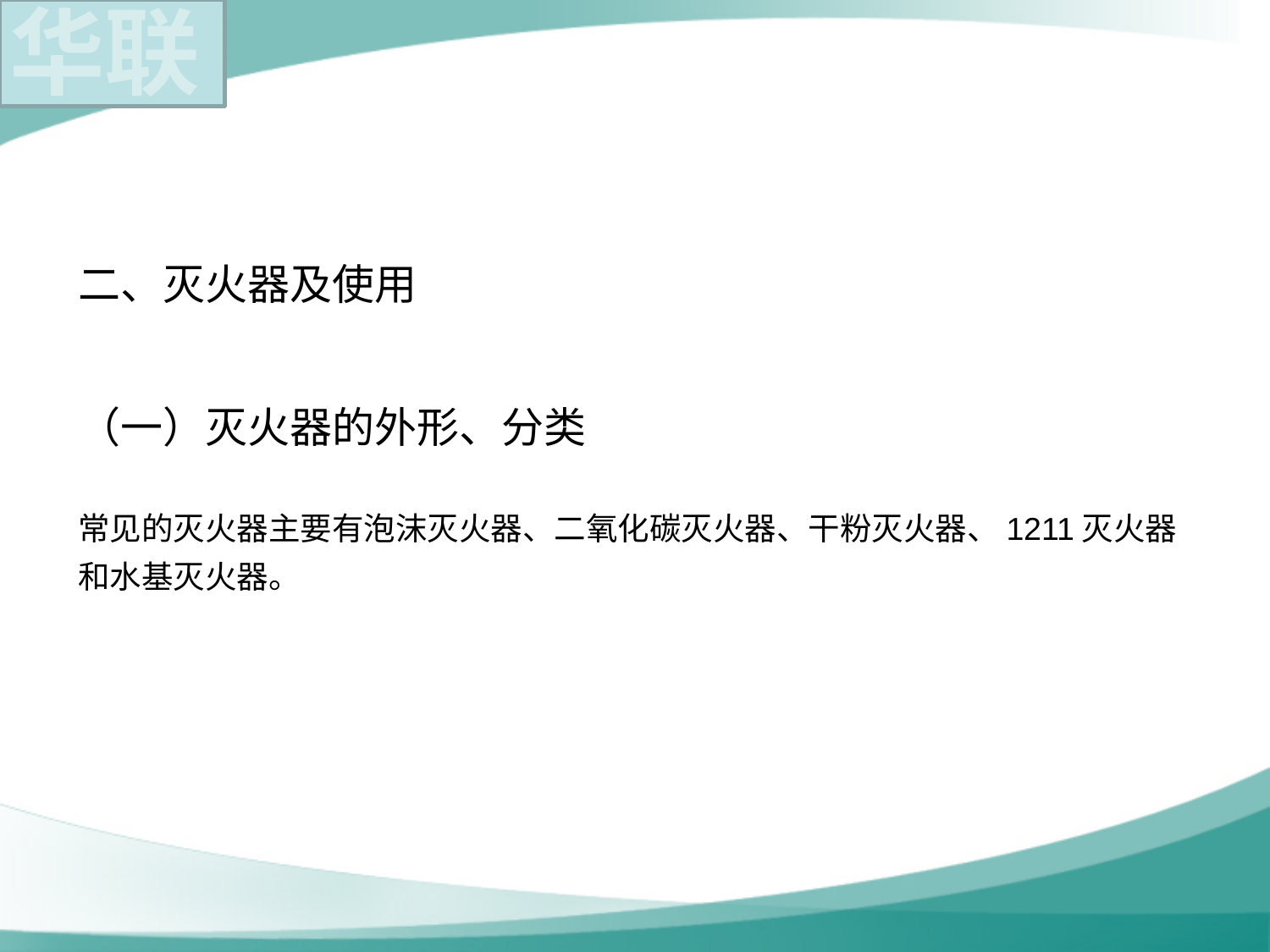

二、灭火器及使用
（一）灭火器的外形、分类

常见的灭火器主要有泡沫灭火器、二氧化碳灭火器、干粉灭火器、1211灭火器和水基灭火器。